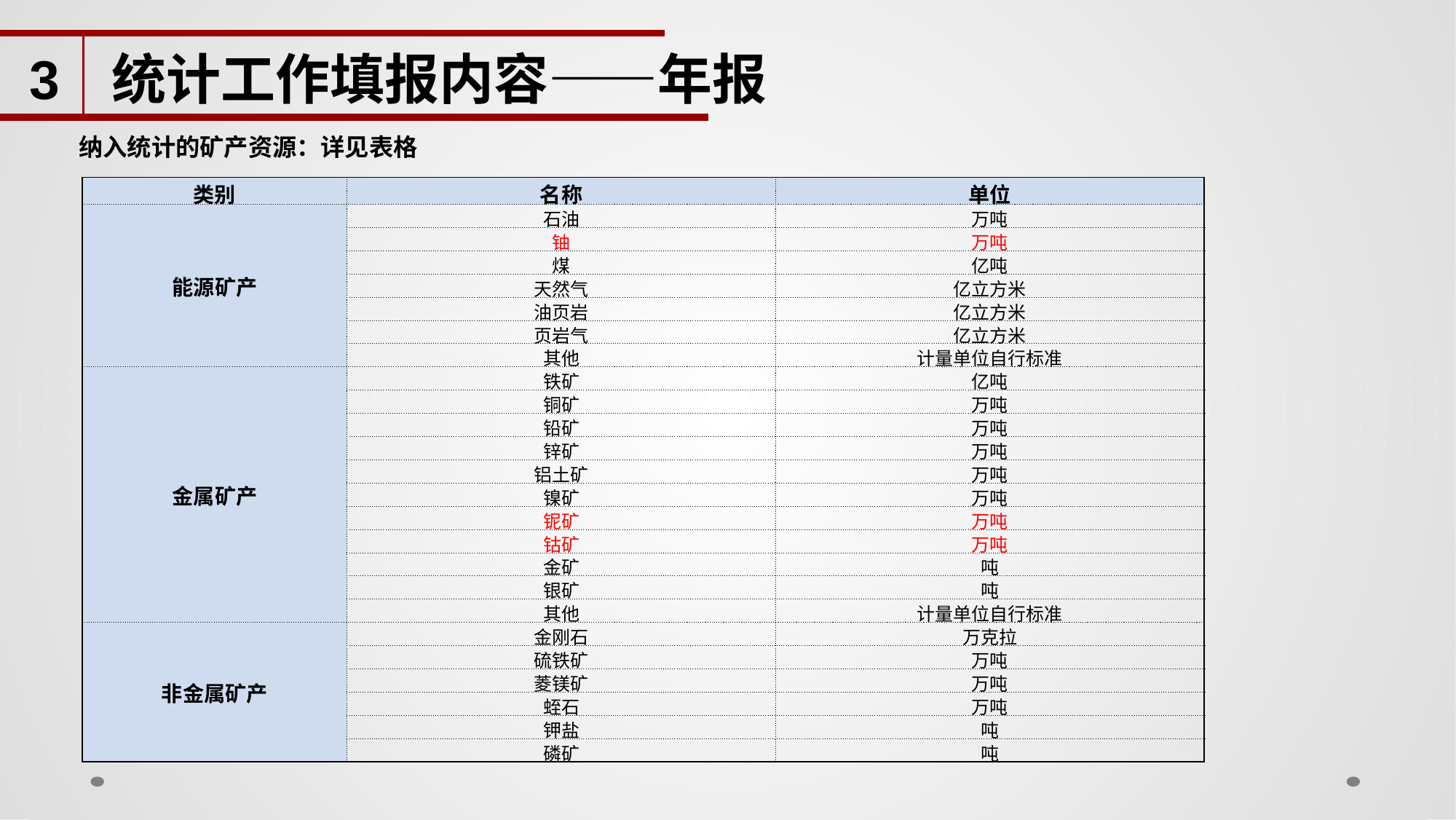

3
统计工作填报内容——年报
纳入统计的矿产资源：详见表格
| 类别 | 名称 | 单位 |
| --- | --- | --- |
| 能源矿产 | 石油 | 万吨 |
|  | 铀 | 万吨 |
|  | 煤 | 亿吨 |
|  | 天然气 | 亿立方米 |
|  | 油页岩 | 亿立方米 |
|  | 页岩气 | 亿立方米 |
|  | 其他 | 计量单位自行标准 |
| 金属矿产 | 铁矿 | 亿吨 |
|  | 铜矿 | 万吨 |
|  | 铅矿 | 万吨 |
|  | 锌矿 | 万吨 |
|  | 铝土矿 | 万吨 |
|  | 镍矿 | 万吨 |
|  | 铌矿 | 万吨 |
|  | 钴矿 | 万吨 |
|  | 金矿 | 吨 |
|  | 银矿 | 吨 |
|  | 其他 | 计量单位自行标准 |
| 非金属矿产 | 金刚石 | 万克拉 |
|  | 硫铁矿 | 万吨 |
|  | 菱镁矿 | 万吨 |
|  | 蛭石 | 万吨 |
|  | 钾盐 | 吨 |
|  | 磷矿 | 吨 |